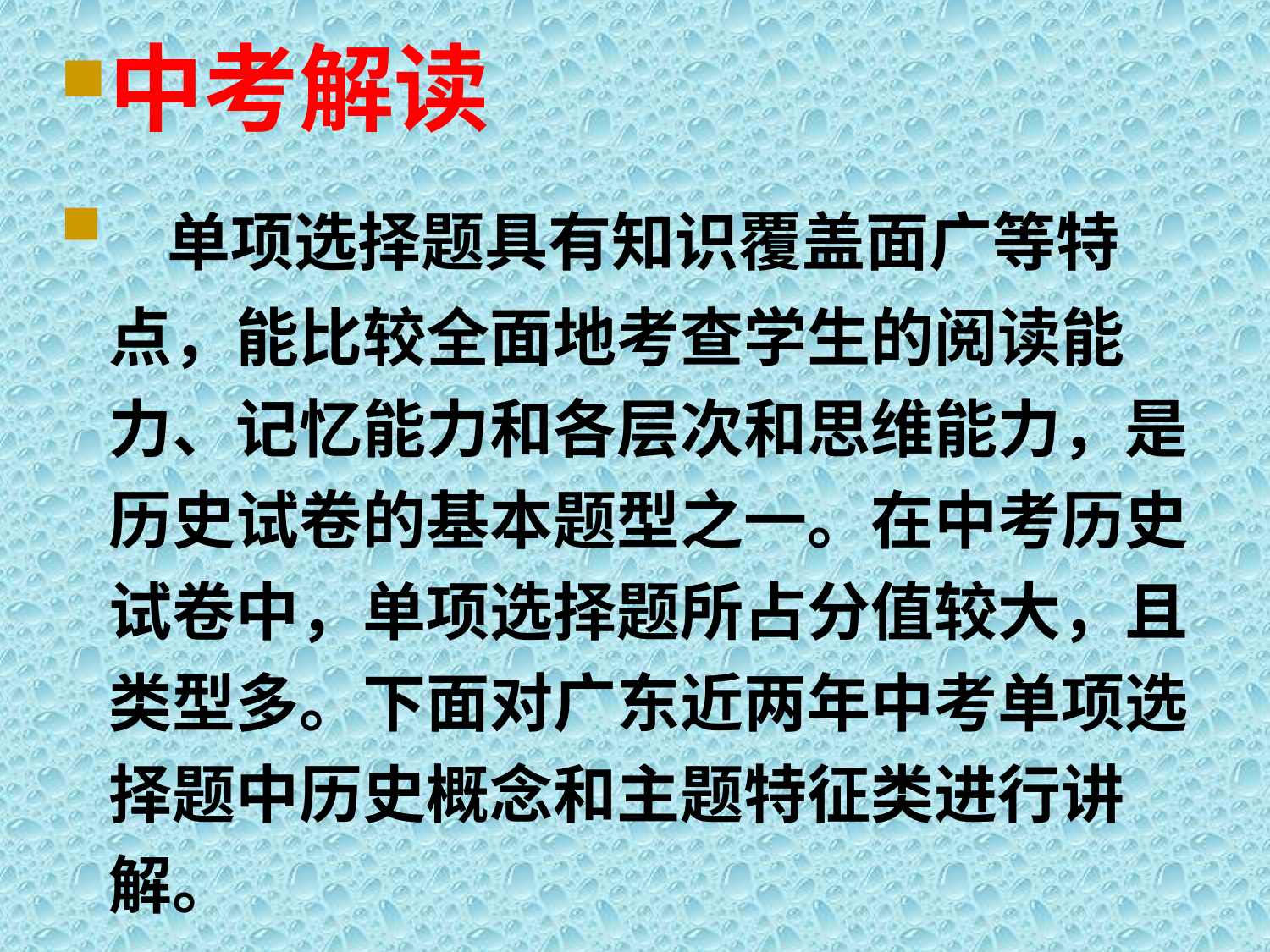

中考解读
  单项选择题具有知识覆盖面广等特点，能比较全面地考查学生的阅读能力、记忆能力和各层次和思维能力，是历史试卷的基本题型之一。在中考历史试卷中，单项选择题所占分值较大，且类型多。下面对广东近两年中考单项选择题中历史概念和主题特征类进行讲解。